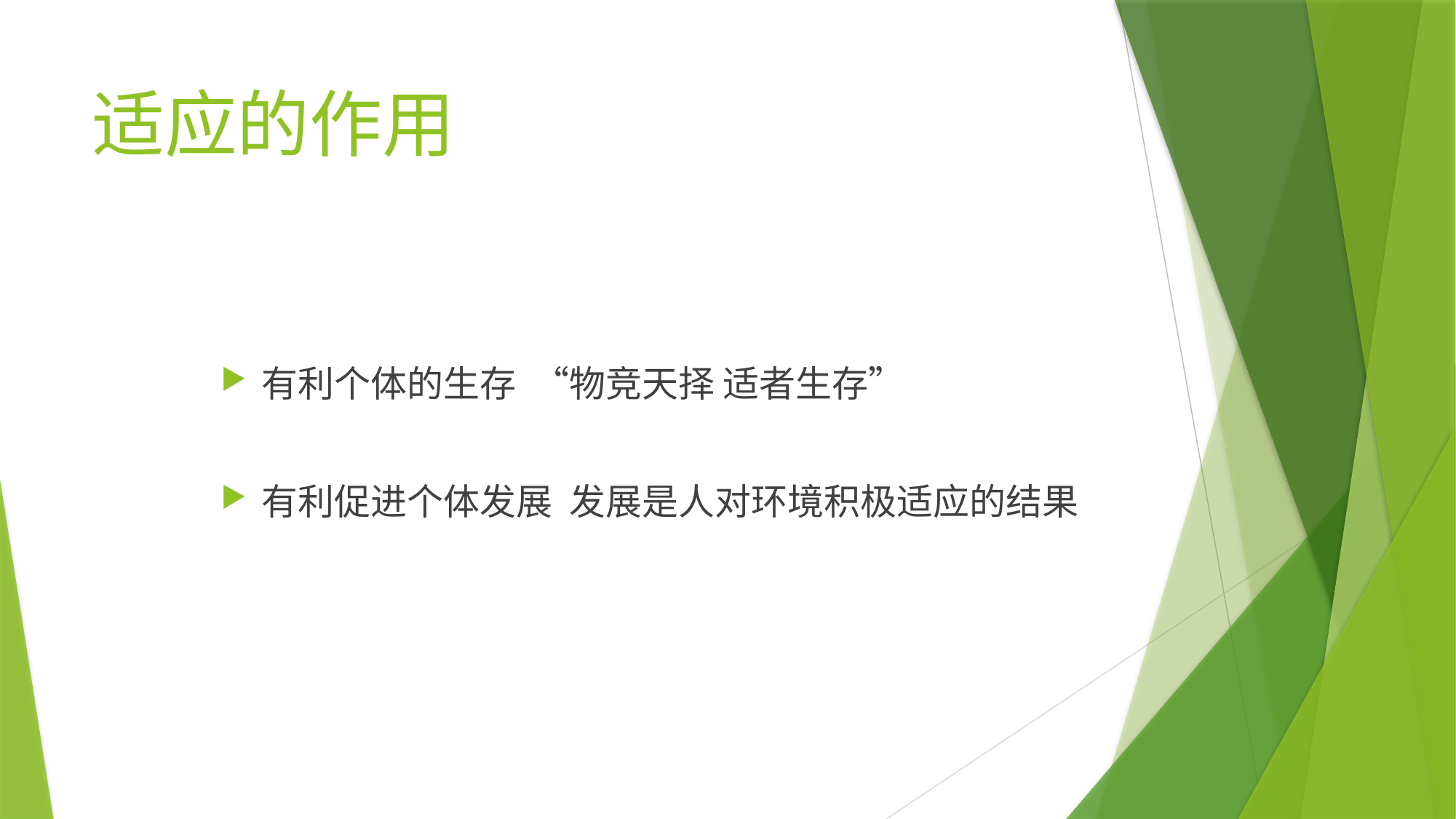

# 适应的作用
有利个体的生存  “物竞天择 适者生存”

有利促进个体发展  发展是人对环境积极适应的结果